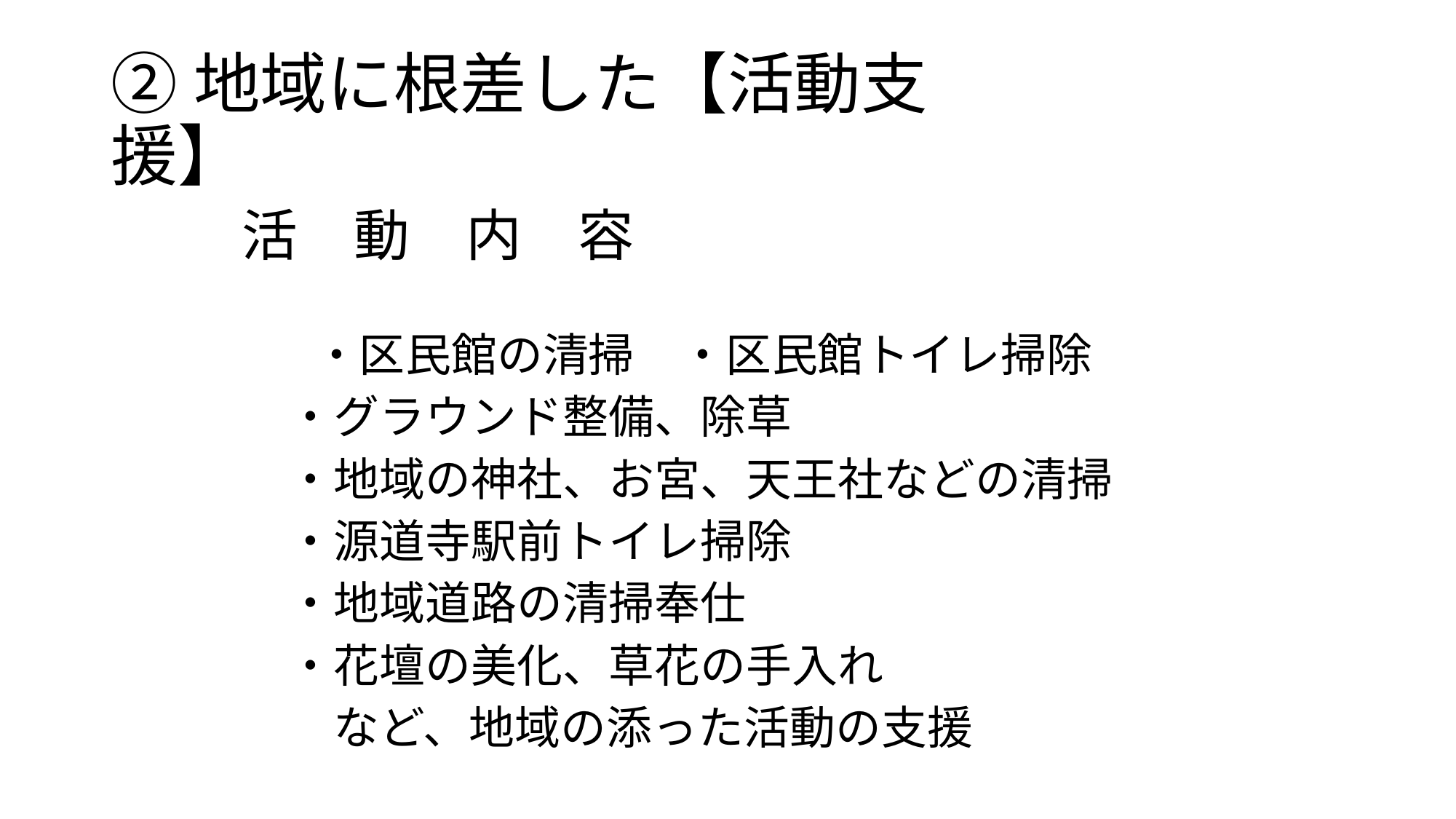

# ②地域に根差した【活動支援】
活　動　内　容

　　・区民館の清掃　・区民館トイレ掃除
　・グラウンド整備、除草
　・地域の神社、お宮、天王社などの清掃
　・源道寺駅前トイレ掃除
　・地域道路の清掃奉仕
　・花壇の美化、草花の手入れ
　　など、地域の添った活動の支援